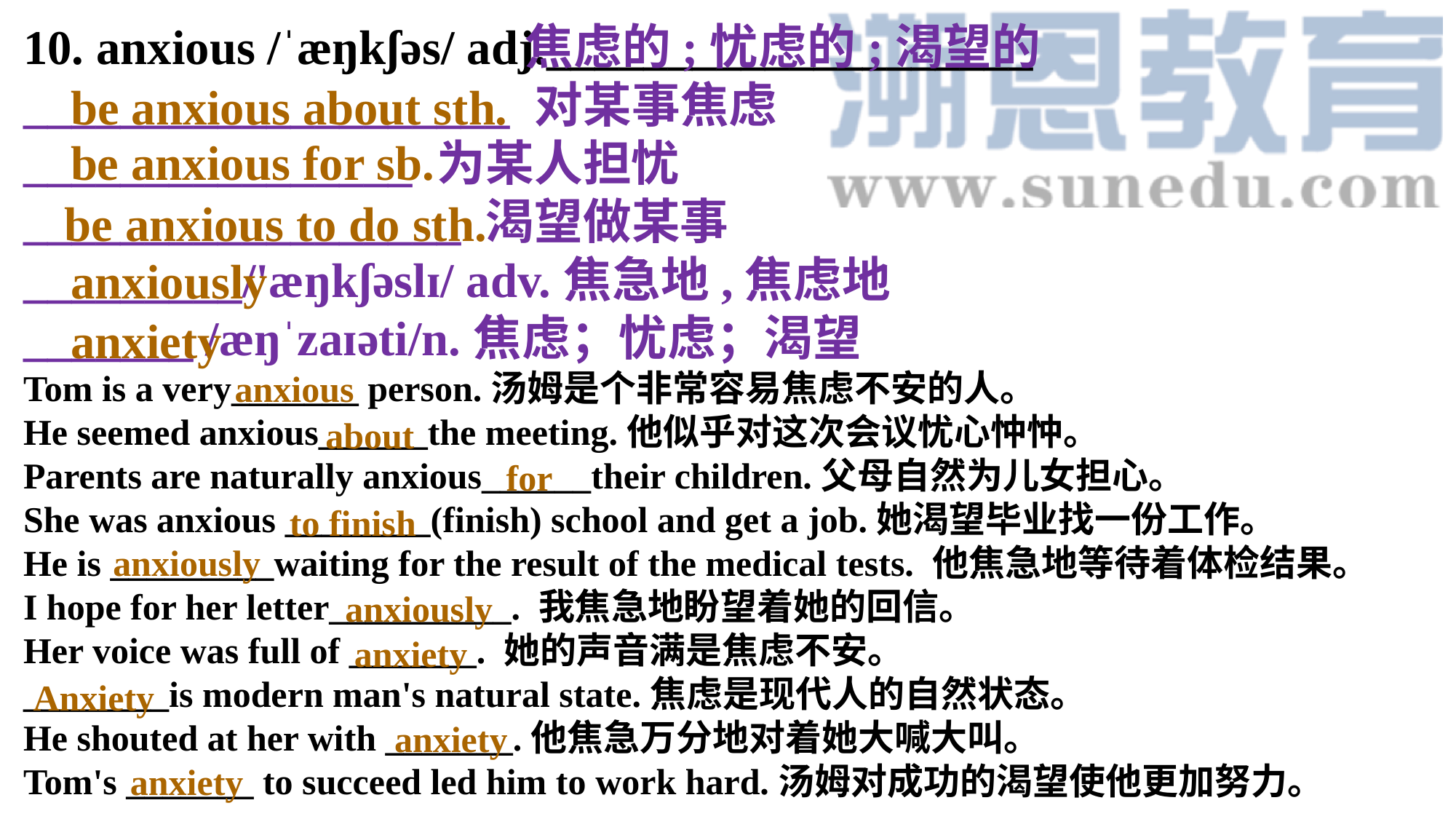

10. anxious /ˈæŋkʃəs/ adj.____________________
____________________ 对某事焦虑________________ 为某人担忧__________________ 渴望做某事_________/'æŋkʃəslɪ/ adv.焦急地,焦虑地_______ /æŋˈzaɪəti/n.焦虑；忧虑；渴望
Tom is a very_______ person.汤姆是个非常容易焦虑不安的人。
He seemed anxious______the meeting.他似乎对这次会议忧心忡忡。
Parents are naturally anxious______their children.父母自然为儿女担心。
She was anxious ________(finish) school and get a job.她渴望毕业找一份工作。
He is _________waiting for the result of the medical tests. 他焦急地等待着体检结果。
I hope for her letter__________. 我焦急地盼望着她的回信。
Her voice was full of _______. 她的声音满是焦虑不安。
________is modern man's natural state.焦虑是现代人的自然状态。
He shouted at her with _______.他焦急万分地对着她大喊大叫。
Tom's _______ to succeed led him to work hard.汤姆对成功的渴望使他更加努力。
焦虑的;忧虑的;渴望的
be anxious about sth.
be anxious for sb.
be anxious to do sth.
anxiously
anxiety
anxious
about
for
to finish
anxiously
anxiously
anxiety
Anxiety
anxiety
anxiety